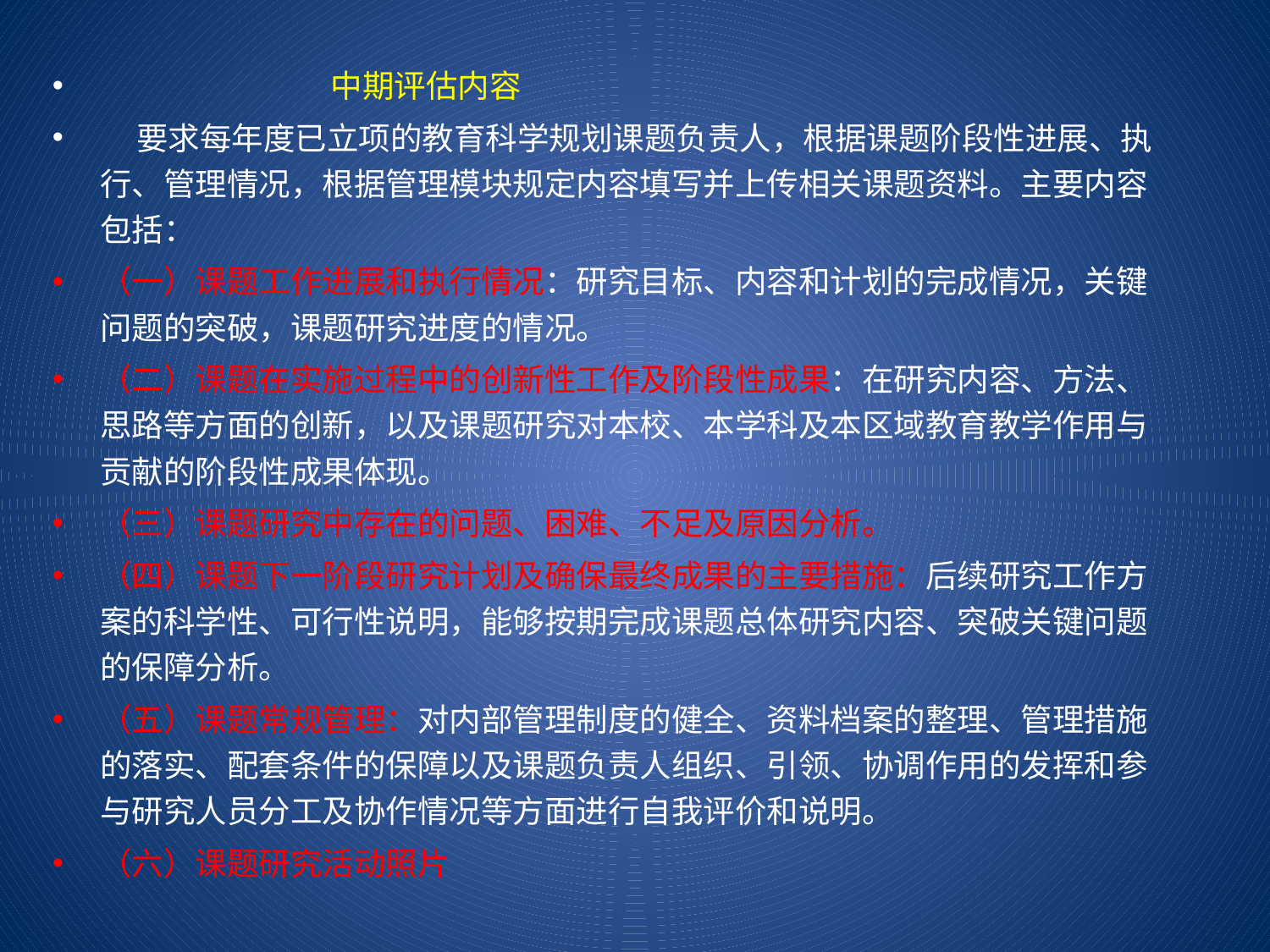

中期评估内容
    要求每年度已立项的教育科学规划课题负责人，根据课题阶段性进展、执行、管理情况，根据管理模块规定内容填写并上传相关课题资料。主要内容包括：
（一）课题工作进展和执行情况：研究目标、内容和计划的完成情况，关键问题的突破，课题研究进度的情况。
（二）课题在实施过程中的创新性工作及阶段性成果：在研究内容、方法、思路等方面的创新，以及课题研究对本校、本学科及本区域教育教学作用与贡献的阶段性成果体现。
（三）课题研究中存在的问题、困难、不足及原因分析。
（四）课题下一阶段研究计划及确保最终成果的主要措施：后续研究工作方案的科学性、可行性说明，能够按期完成课题总体研究内容、突破关键问题的保障分析。
（五）课题常规管理：对内部管理制度的健全、资料档案的整理、管理措施的落实、配套条件的保障以及课题负责人组织、引领、协调作用的发挥和参与研究人员分工及协作情况等方面进行自我评价和说明。
（六）课题研究活动照片